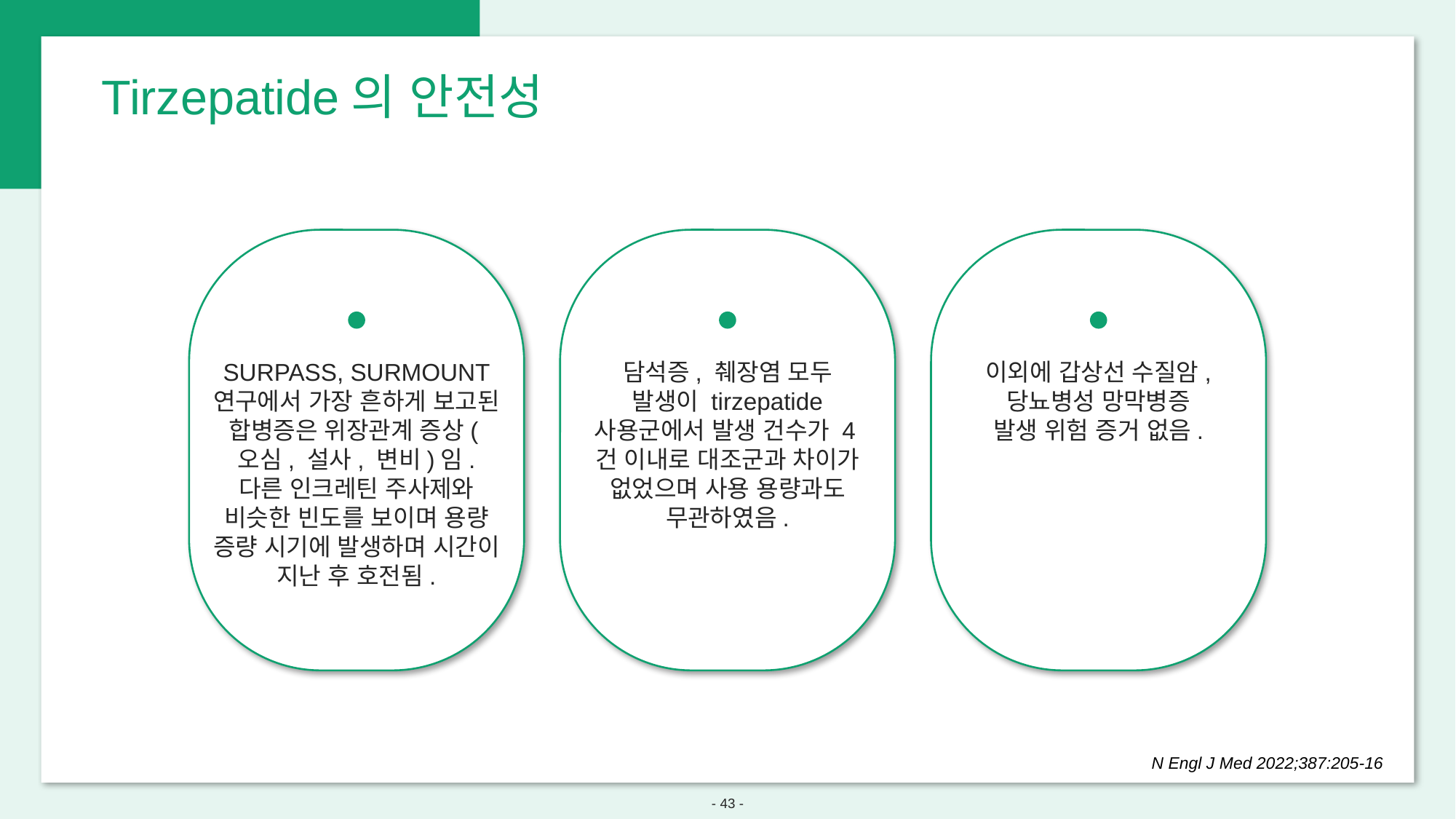

Tirzepatide의 안전성

SURPASS, SURMOUNT 연구에서 가장 흔하게 보고된 합병증은 위장관계 증상(오심, 설사, 변비)임. 다른 인크레틴 주사제와 비슷한 빈도를 보이며 용량 증량 시기에 발생하며 시간이 지난 후 호전됨.

담석증, 췌장염 모두 발생이 tirzepatide 사용군에서 발생 건수가 4건 이내로 대조군과 차이가 없었으며 사용 용량과도 무관하였음.

이외에 갑상선 수질암, 당뇨병성 망막병증 발생 위험 증거 없음.
N Engl J Med 2022;387:205-16